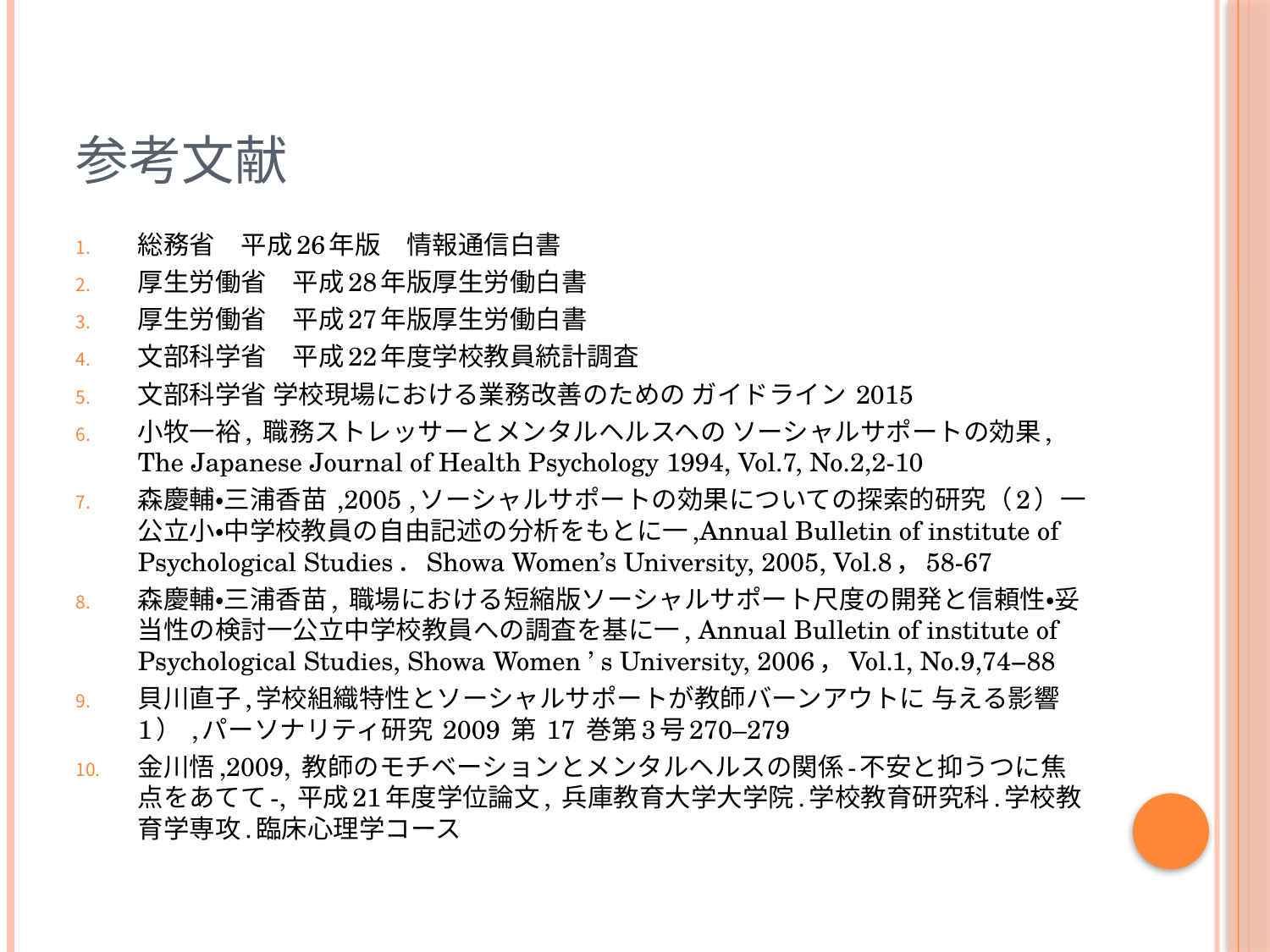

# 参考文献
総務省　平成26年版　情報通信白書
厚生労働省　平成28年版厚生労働白書
厚生労働省　平成27年版厚生労働白書
文部科学省　平成22年度学校教員統計調査
文部科学省 学校現場における業務改善のための ガイドライン 2015
小牧一裕, 職務ストレッサーとメンタルヘルスヘの ソーシャルサポートの効果, The Japanese Journal of Health Psychology 1994, Vol.7, No.2,2-10
森慶輔・三浦香苗 ,2005 ,ソーシャルサポートの効果についての探索的研究（2）一公立小・中学校教員の自由記述の分析をもとに一,Annual Bulletin of institute of Psychological Studies．Showa Women’s University, 2005, Vol.8，58-67
森慶輔・三浦香苗, 職場における短縮版ソーシャルサポート尺度の開発と信頼性・妥当性の検討一公立中学校教員への調査を基に一, Annual Bulletin of institute of Psychological Studies, Showa Women ’ s University, 2006，Vol.1, No.9,74−88
貝川直子,学校組織特性とソーシャルサポートが教師バーンアウトに 与える影響 1） ,パーソナリティ研究 2009 第 17 巻第3号270–279
金川悟,2009, 教師のモチベーションとメンタルヘルスの関係-不安と抑うつに焦点をあてて-, 平成21年度学位論文, 兵庫教育大学大学院.学校教育研究科.学校教育学専攻.臨床心理学コース